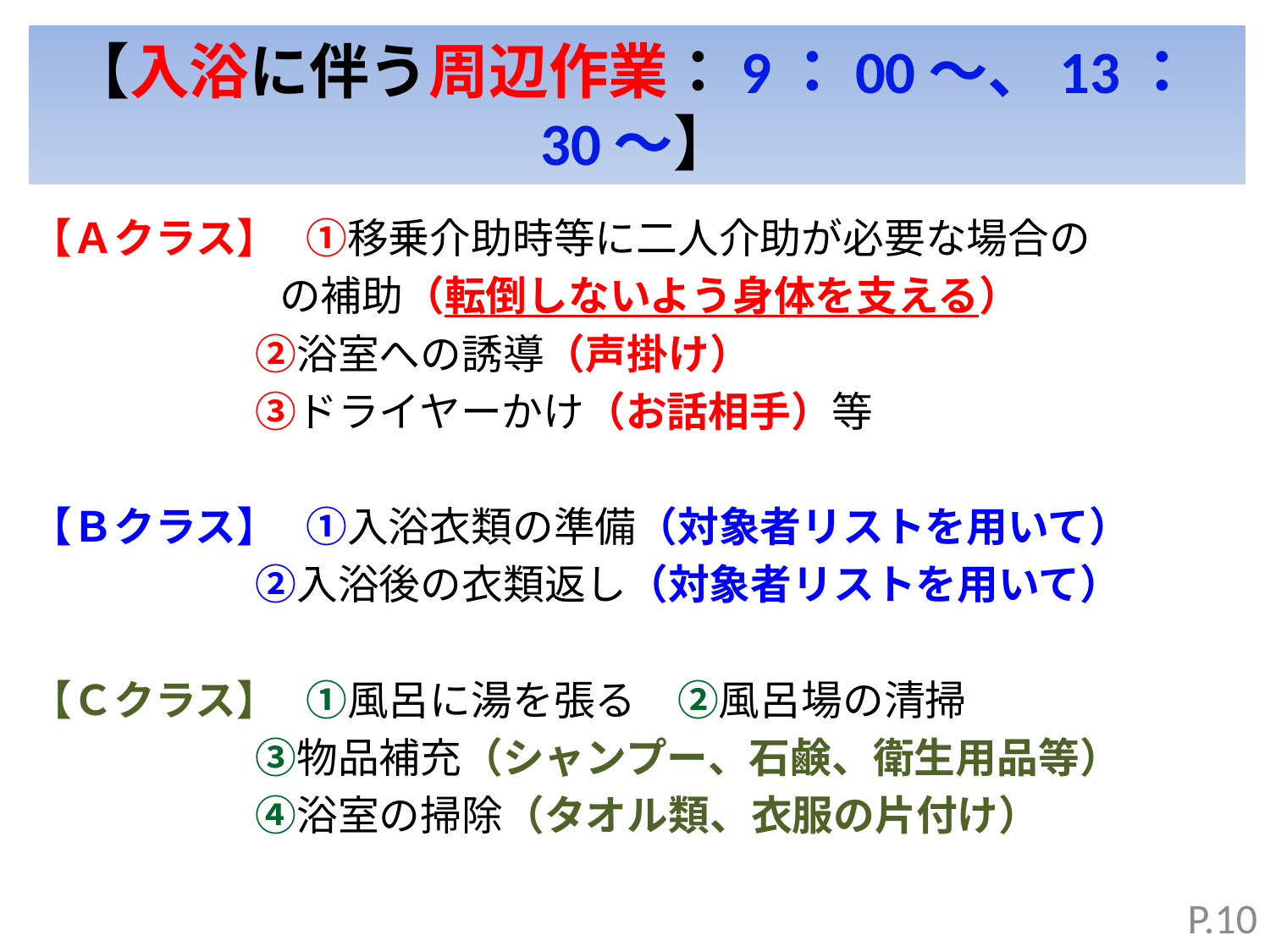

# 【入浴に伴う周辺作業：9：00～、13：30～】
【Ａクラス】   ①移乗介助時等に二人介助が必要な場合の
                          の補助（転倒しないよう身体を支える）
                　   ②浴室への誘導（声掛け）
                 　  ③ドライヤーかけ（お話相手）等

【Ｂクラス】   ①入浴衣類の準備（対象者リストを用いて）
                　   ②入浴後の衣類返し（対象者リストを用いて）

【Ｃクラス】   ①風呂に湯を張る　②風呂場の清掃
                 　  ③物品補充（シャンプー、石鹸、衛生用品等）
                 　  ④浴室の掃除（タオル類、衣服の片付け）

P.10